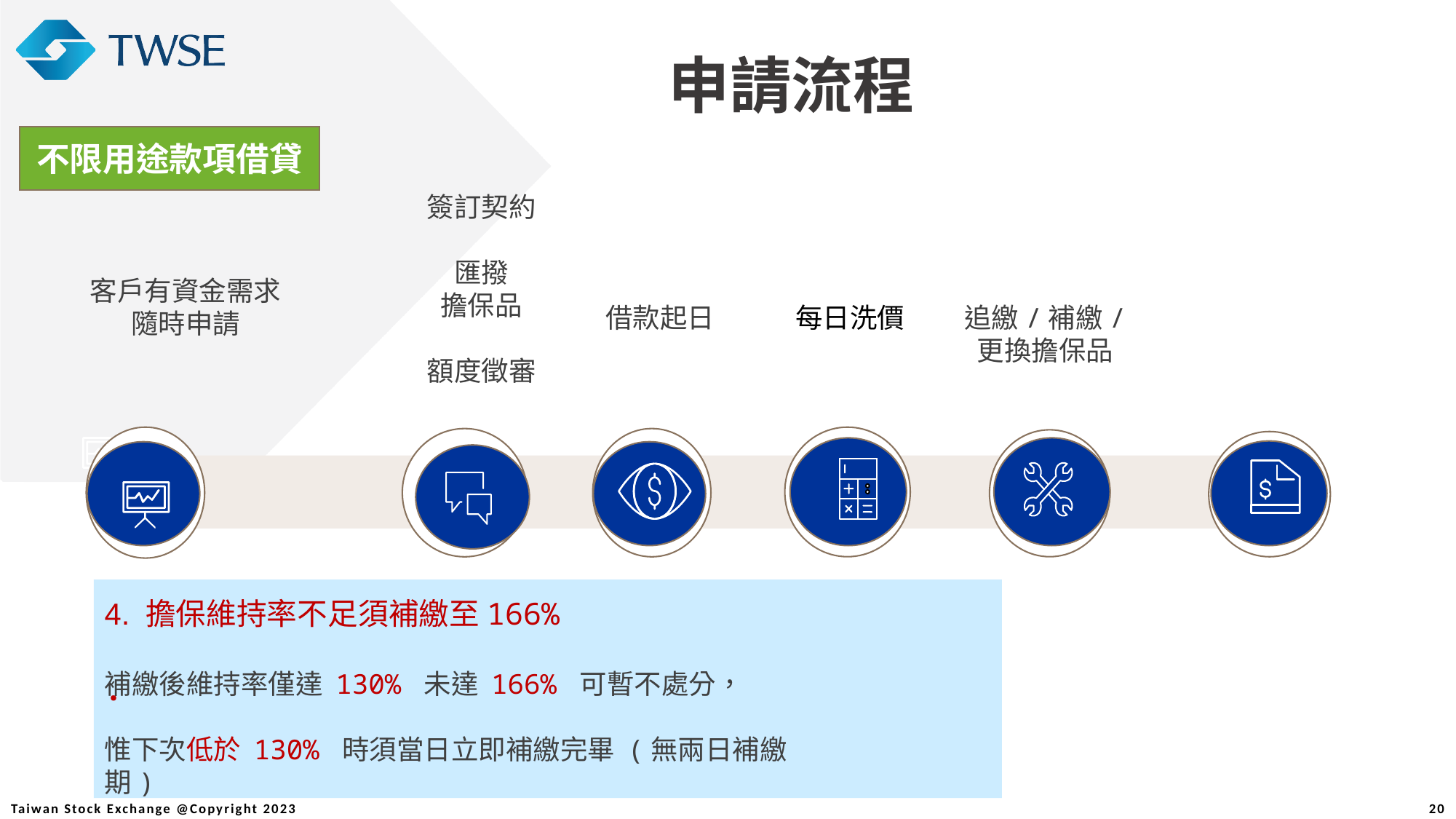

申請流程
不限用途款項借貸

證ru,4券業務借貸款項
簽訂契約

匯撥
擔保品

額度徵審

客戶有資金需求
隨時申請
借款起日

每日洗價
追繳/補繳/
更換擔保品

.

4. 擔保維持率不足須補繳至166%

補繳後維持率僅達 130% 未達 166% 可暫不處分，

惟下次低於 130% 時須當日立即補繳完畢 (無兩日補繳期)

20